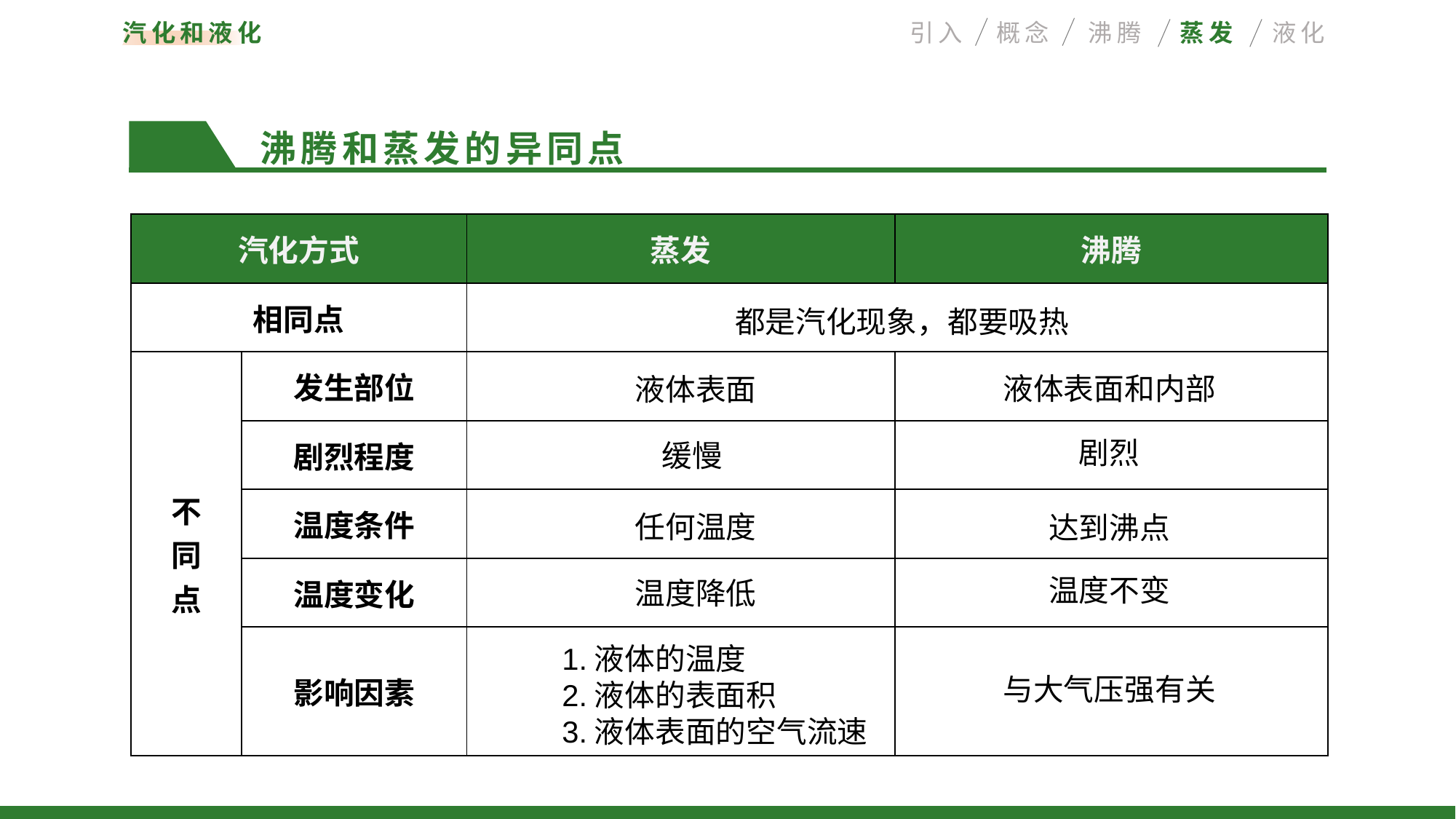

汽化和液化
引入
概念
沸腾
蒸发
液化

沸腾和蒸发的异同点

| 汽化方式 |  | 蒸发 | 沸腾 |
| --- | --- | --- | --- |
| 相同点 |  |  |  |
| 不 同 点 | 发生部位 |  |  |
|  | 剧烈程度 |  |  |
|  | 温度条件 |  |  |
|  | 温度变化 |  |  |
|  | 影响因素 |  |  |
都是汽化现象，都要吸热
液体表面和内部
液体表面
剧烈
缓慢
任何温度
达到沸点
温度不变
温度降低
1.液体的温度
2.液体的表面积
3.液体表面的空气流速
与大气压强有关